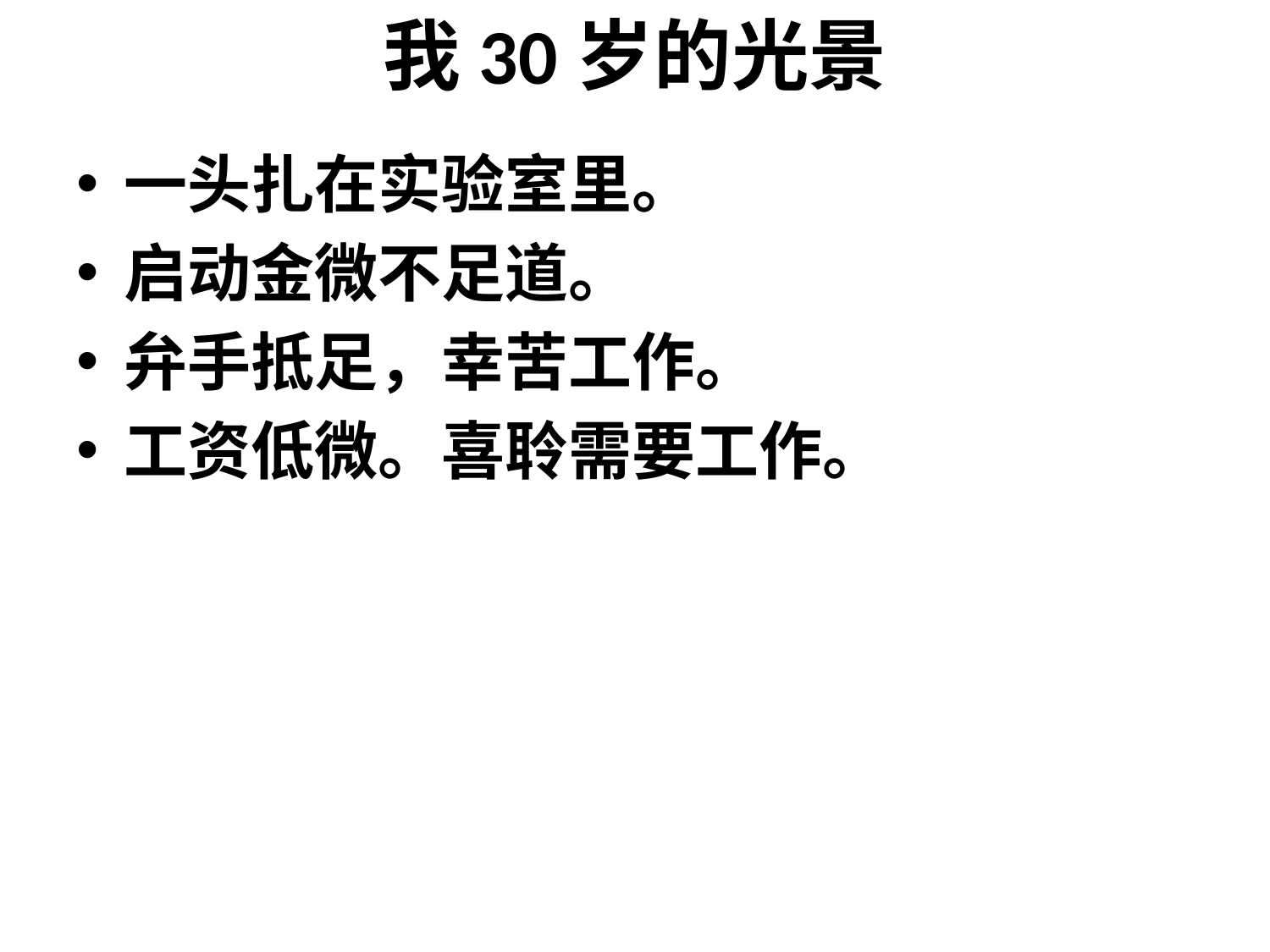

# 我30岁的光景
一头扎在实验室里。
启动金微不足道。
弁手抵足，幸苦工作。
工资低微。喜聆需要工作。